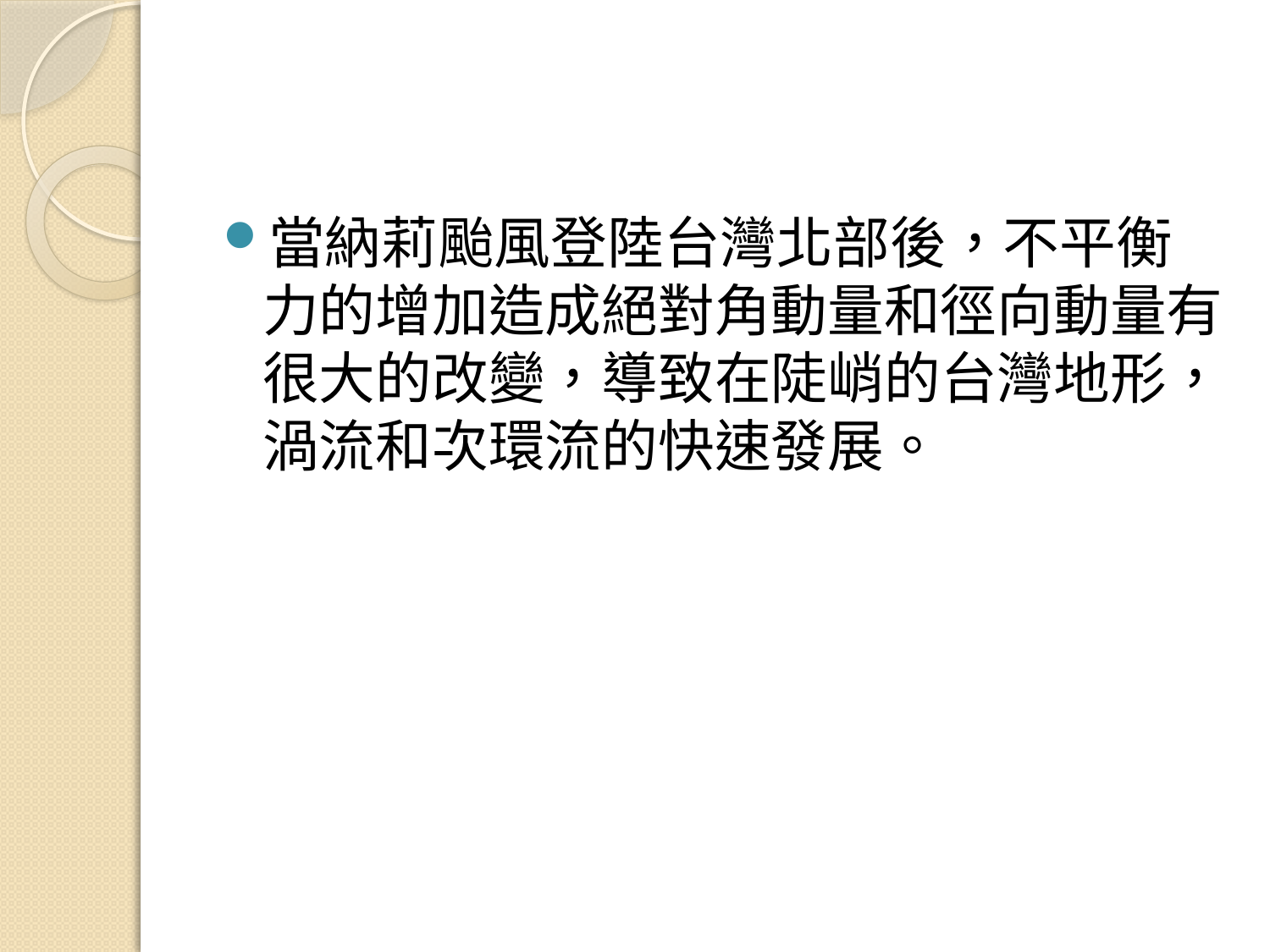

#
當納莉颱風登陸台灣北部後，不平衡力的增加造成絕對角動量和徑向動量有很大的改變，導致在陡峭的台灣地形，渦流和次環流的快速發展。